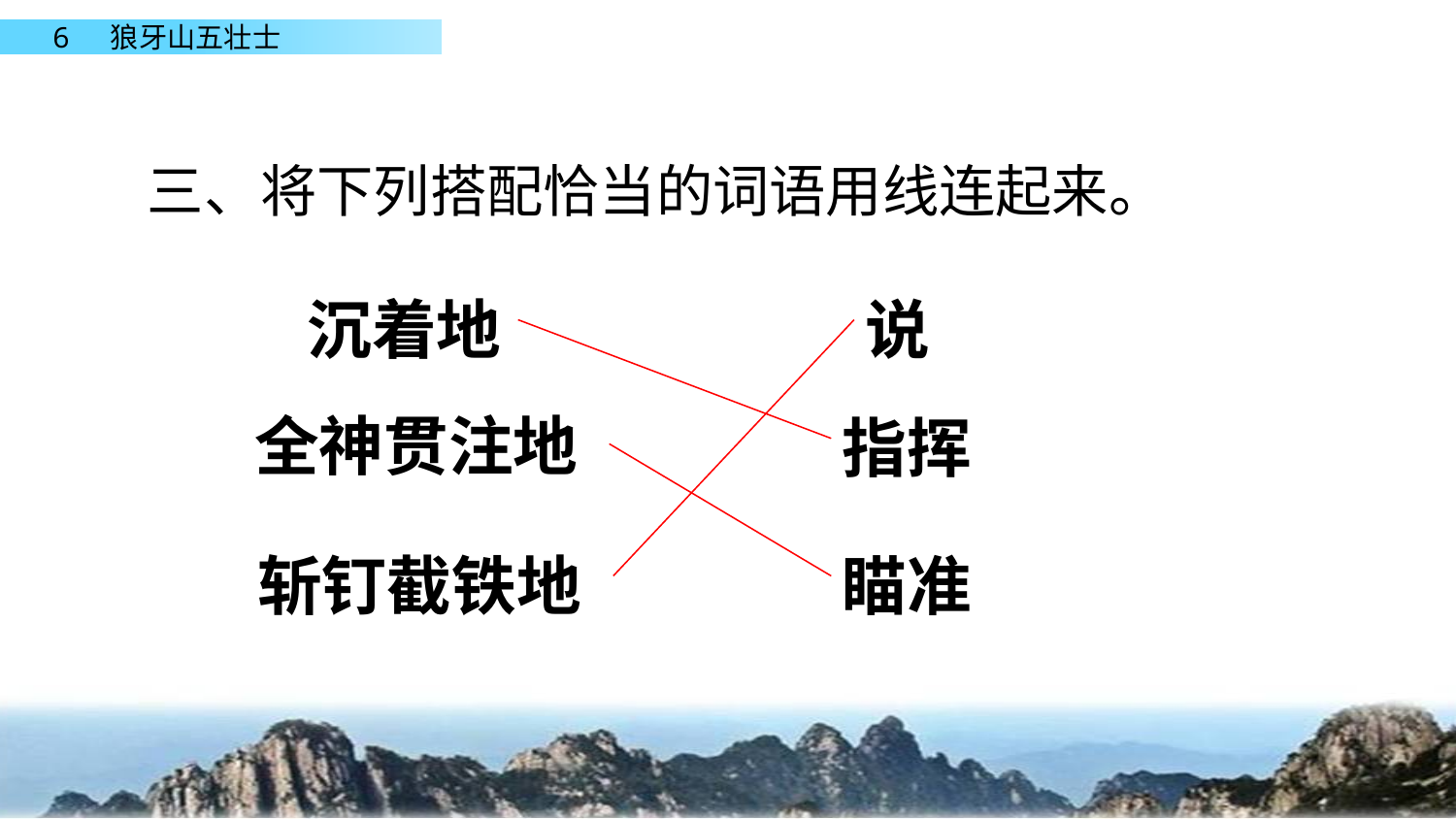

三、将下列搭配恰当的词语用线连起来。
沉着地
说
指挥
全神贯注地
斩钉截铁地
瞄准